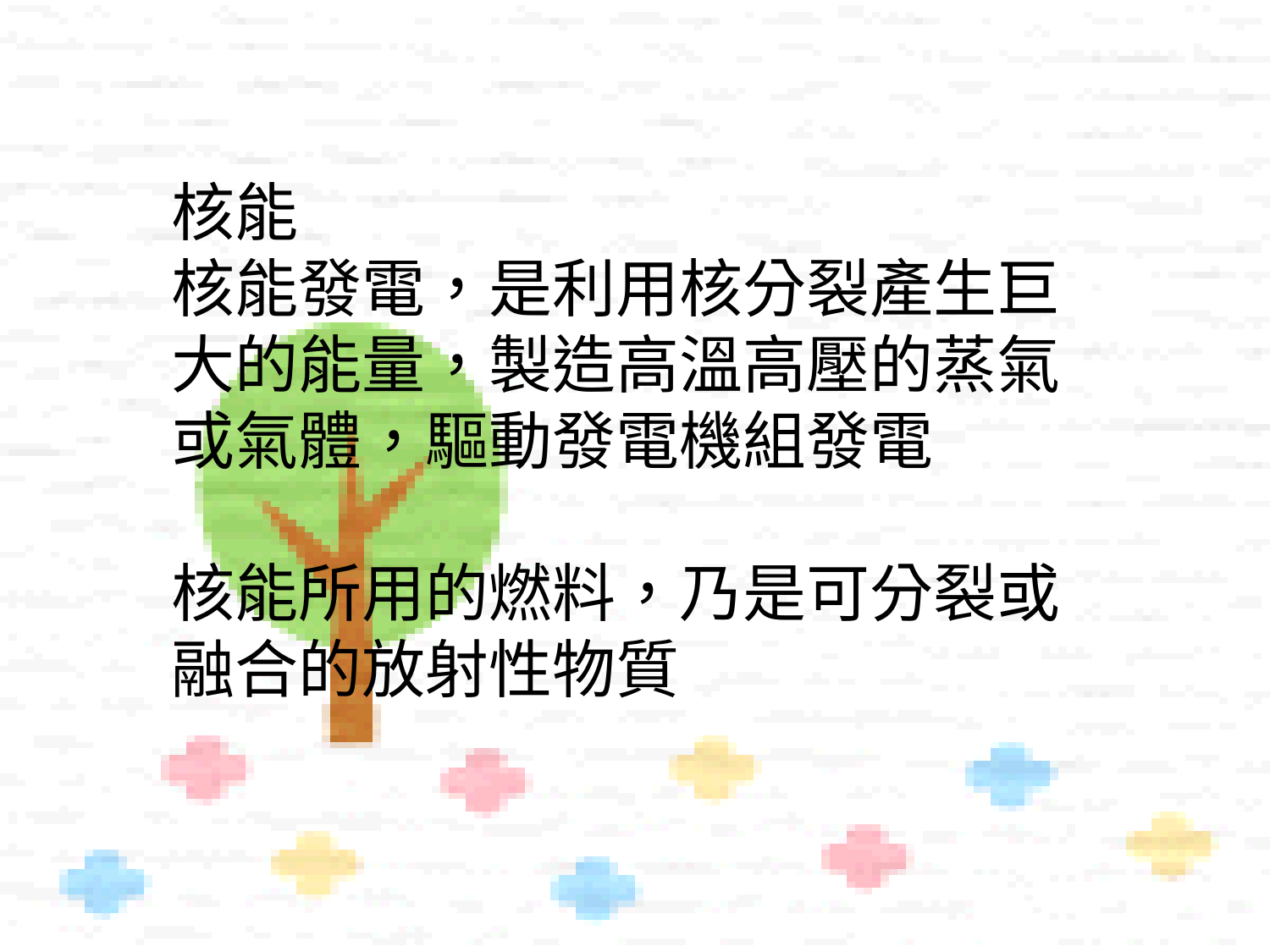

#
核能
核能發電，是利用核分裂產生巨大的能量，製造高溫高壓的蒸氣或氣體，驅動發電機組發電

核能所用的燃料，乃是可分裂或融合的放射性物質